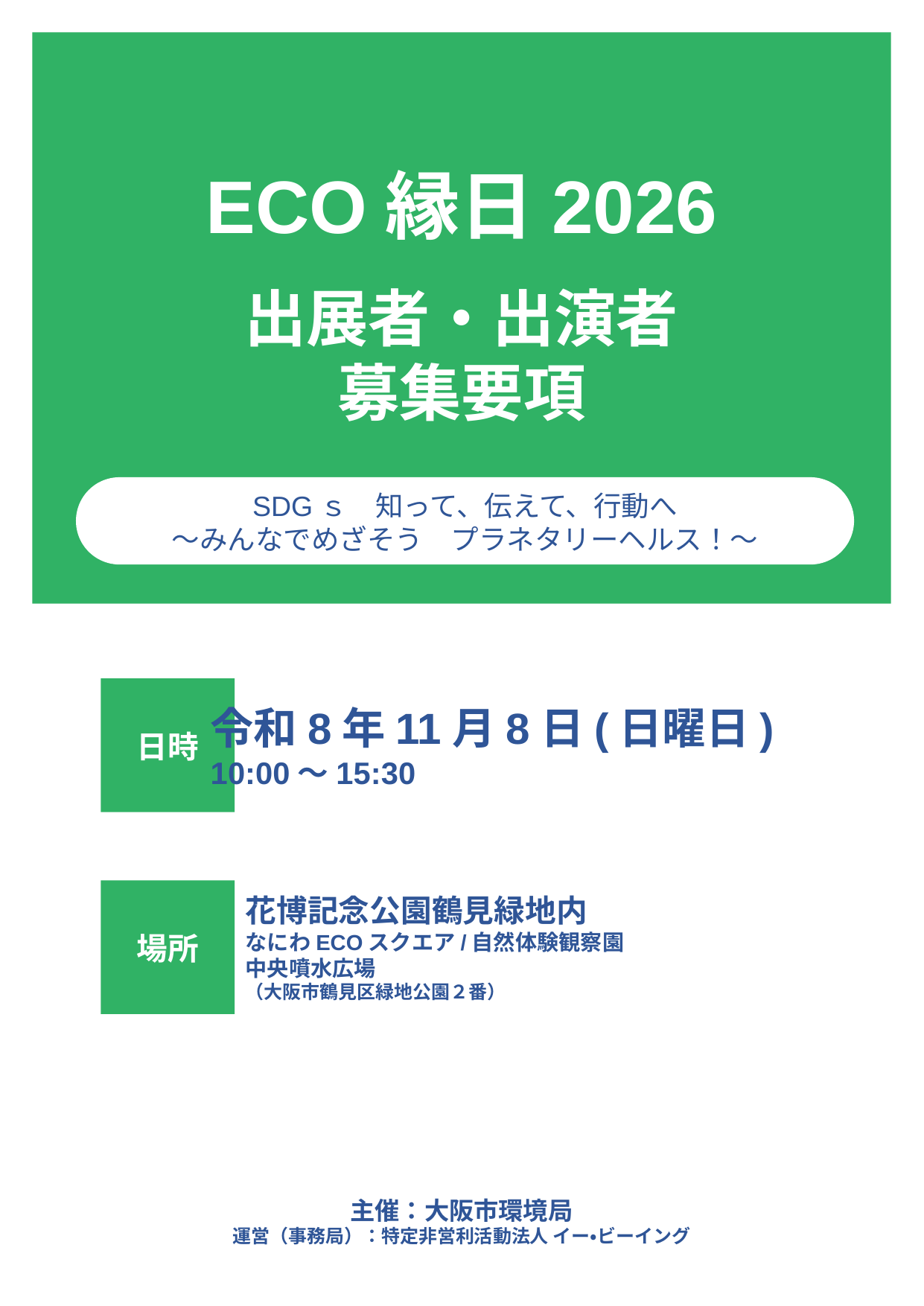

ECO縁日2026
出展者・出演者
募集要項

SDGｓ　知って、伝えて、行動へ
～みんなでめざそう　プラネタリーヘルス！～

令和8年11月8日(日曜日)
10:00～15:30
日時

花博記念公園鶴見緑地内
なにわECOスクエア/自然体験観察園
中央噴水広場
（大阪市鶴見区緑地公園２番）
場所
主催：大阪市環境局
運営（事務局）：特定非営利活動法人 イー・ビーイング